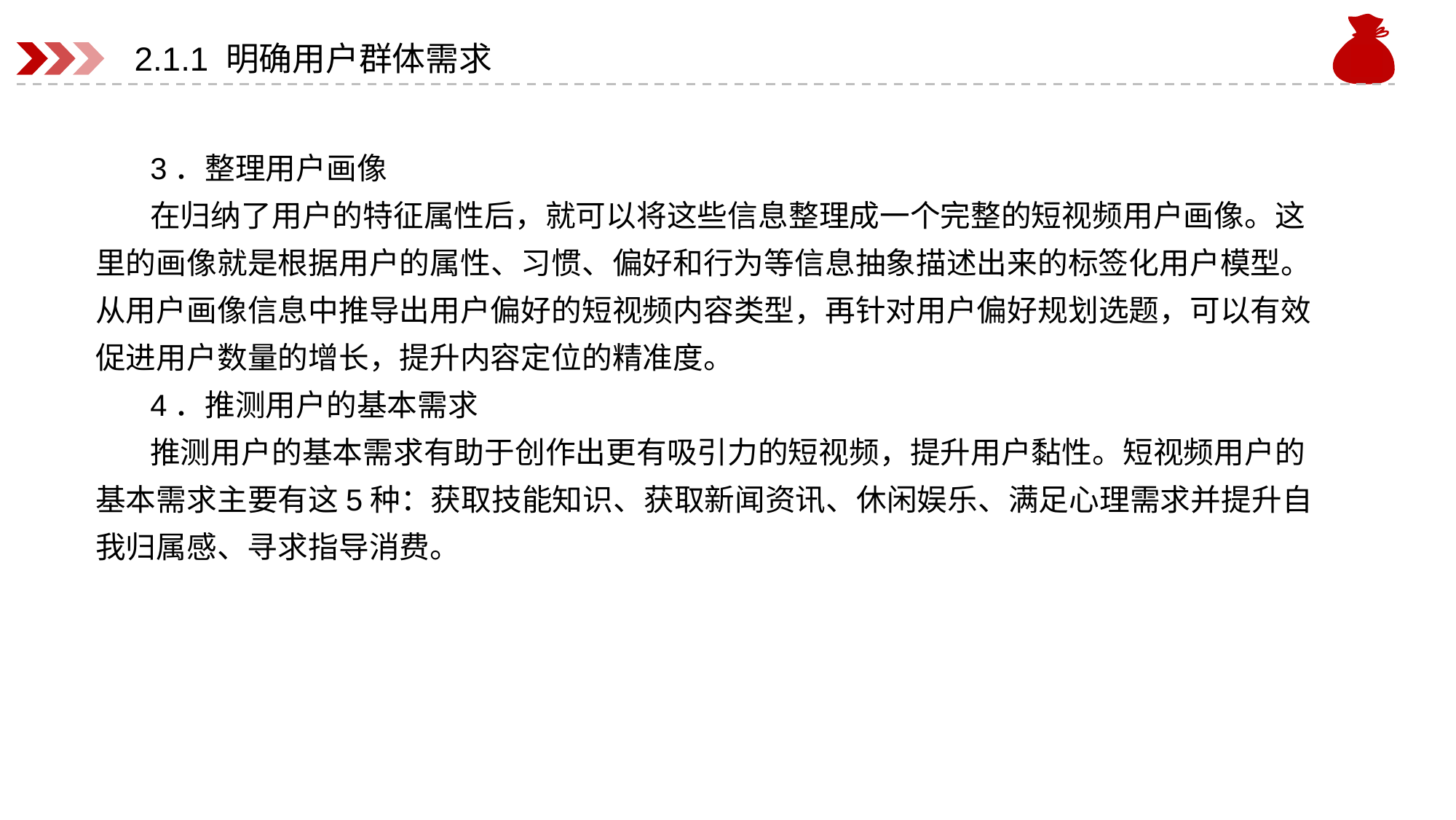

# 2.1.1 明确用户群体需求
6
3．整理用户画像
在归纳了用户的特征属性后，就可以将这些信息整理成一个完整的短视频用户画像。这里的画像就是根据用户的属性、习惯、偏好和行为等信息抽象描述出来的标签化用户模型。从用户画像信息中推导出用户偏好的短视频内容类型，再针对用户偏好规划选题，可以有效促进用户数量的增长，提升内容定位的精准度。
4．推测用户的基本需求
推测用户的基本需求有助于创作出更有吸引力的短视频，提升用户黏性。短视频用户的基本需求主要有这5种：获取技能知识、获取新闻资讯、休闲娱乐、满足心理需求并提升自我归属感、寻求指导消费。